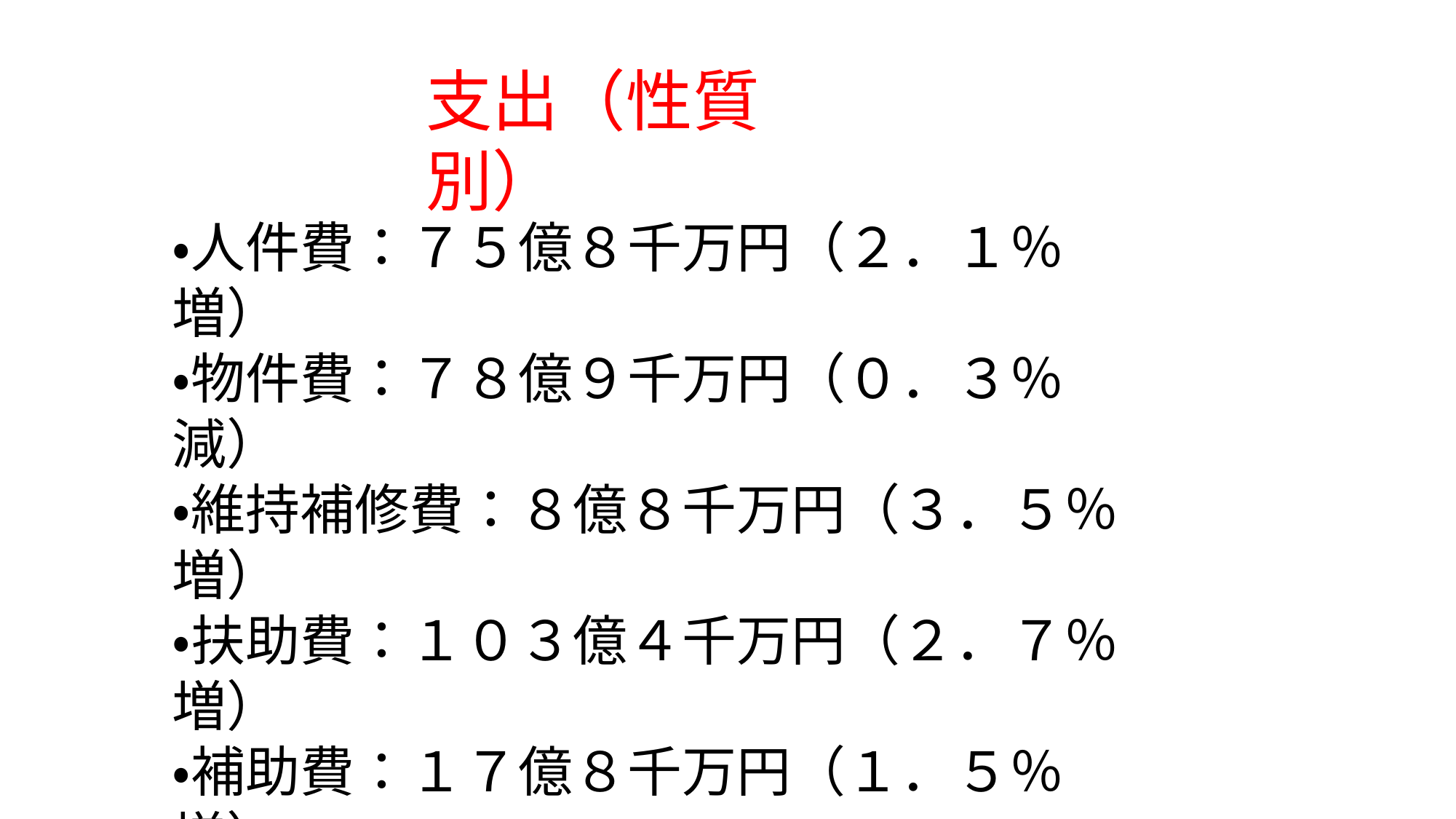

支出（性質別）
・人件費：７５億８千万円（２．１％増）
・物件費：７８億９千万円（０．３％減）
・維持補修費：８億８千万円（３．５％増）
・扶助費：１０３億４千万円（２．７％増）
・補助費：１７億８千万円（１．５％増）
・公債費：４７億３千万円（３．３％減）
・建設事業費：６８億１千万円（１３．７％増）